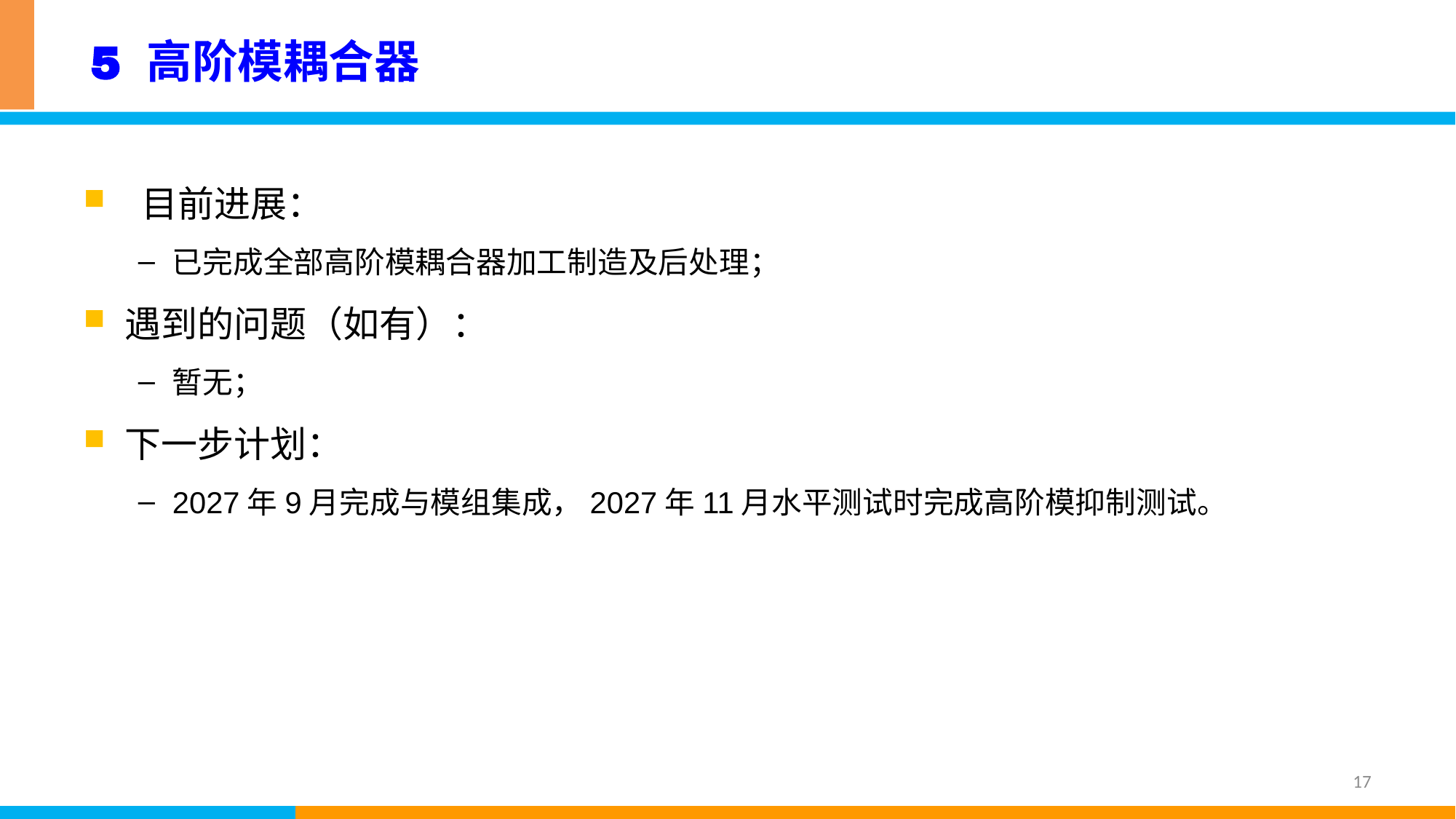

# 5 高阶模耦合器
 目前进展：
已完成全部高阶模耦合器加工制造及后处理；
遇到的问题（如有）：
暂无；
下一步计划：
2027年9月完成与模组集成，2027年11月水平测试时完成高阶模抑制测试。

17